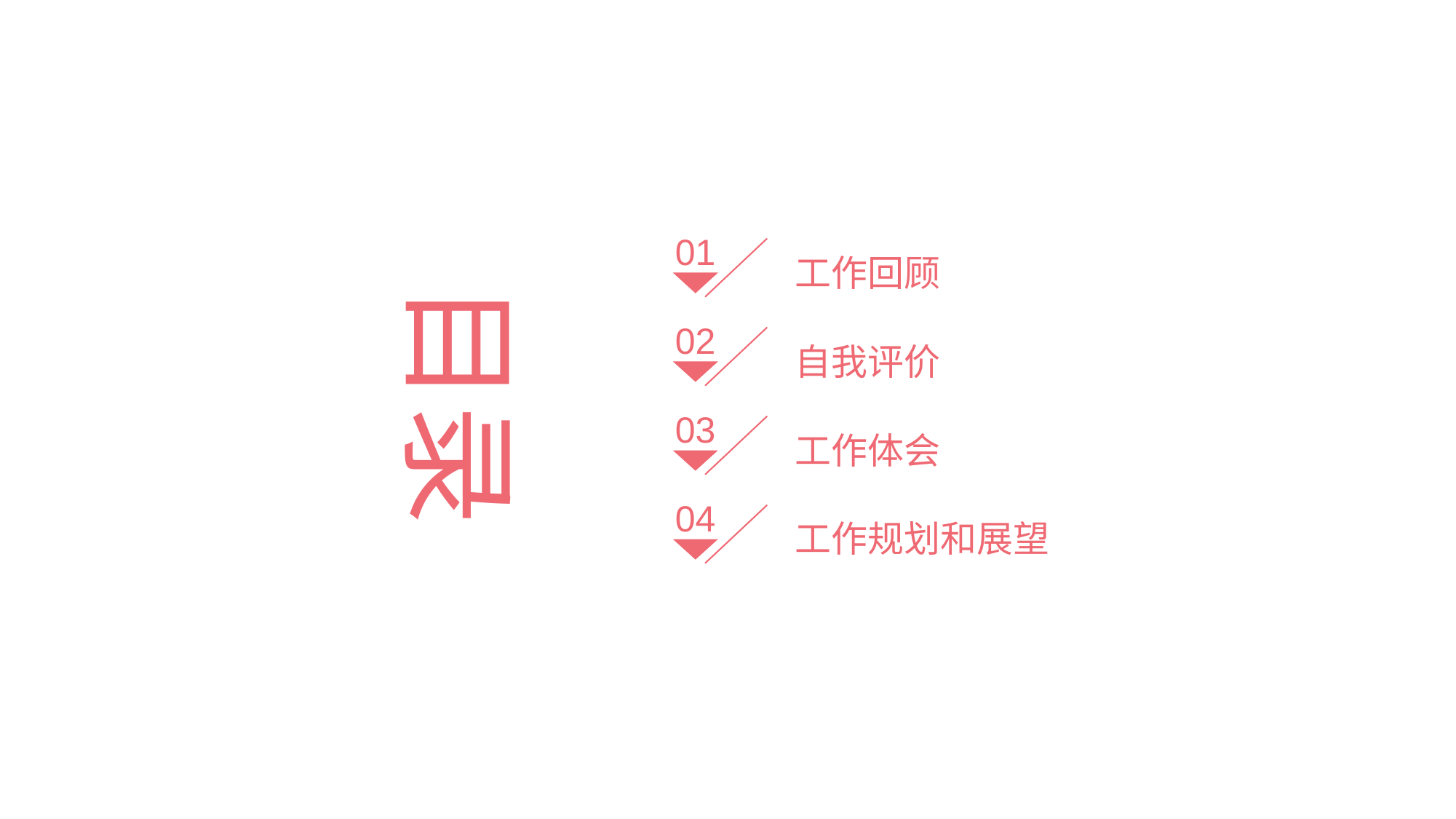

01

工作回顾
目录
02

自我评价
03

工作体会
04

工作规划和展望